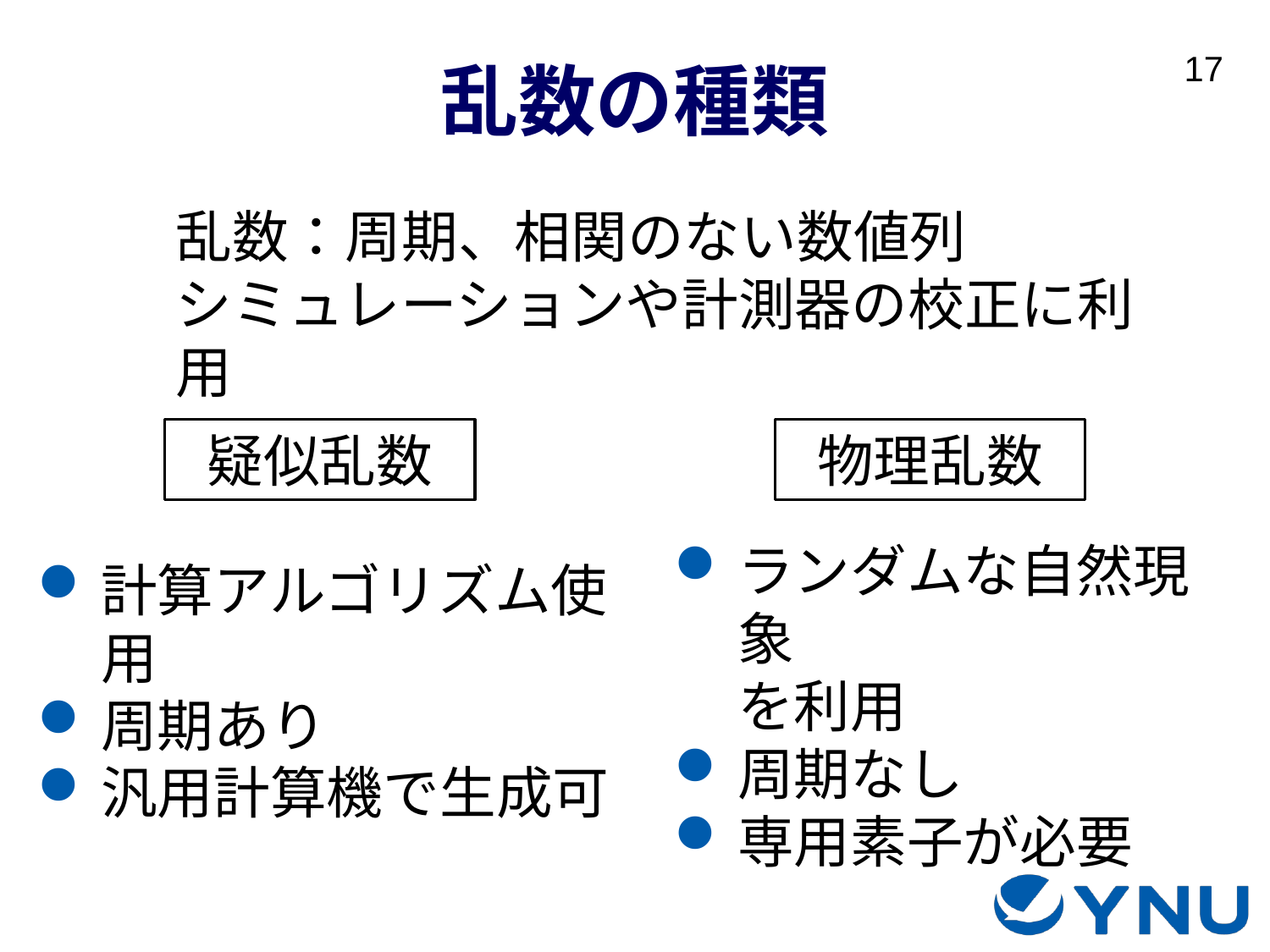

# 乱数の種類
乱数：周期、相関のない数値列
シミュレーションや計測器の校正に利用
物理乱数
疑似乱数
ランダムな自然現象
を利用
周期なし
専用素子が必要
計算アルゴリズム使用
周期あり
汎用計算機で生成可